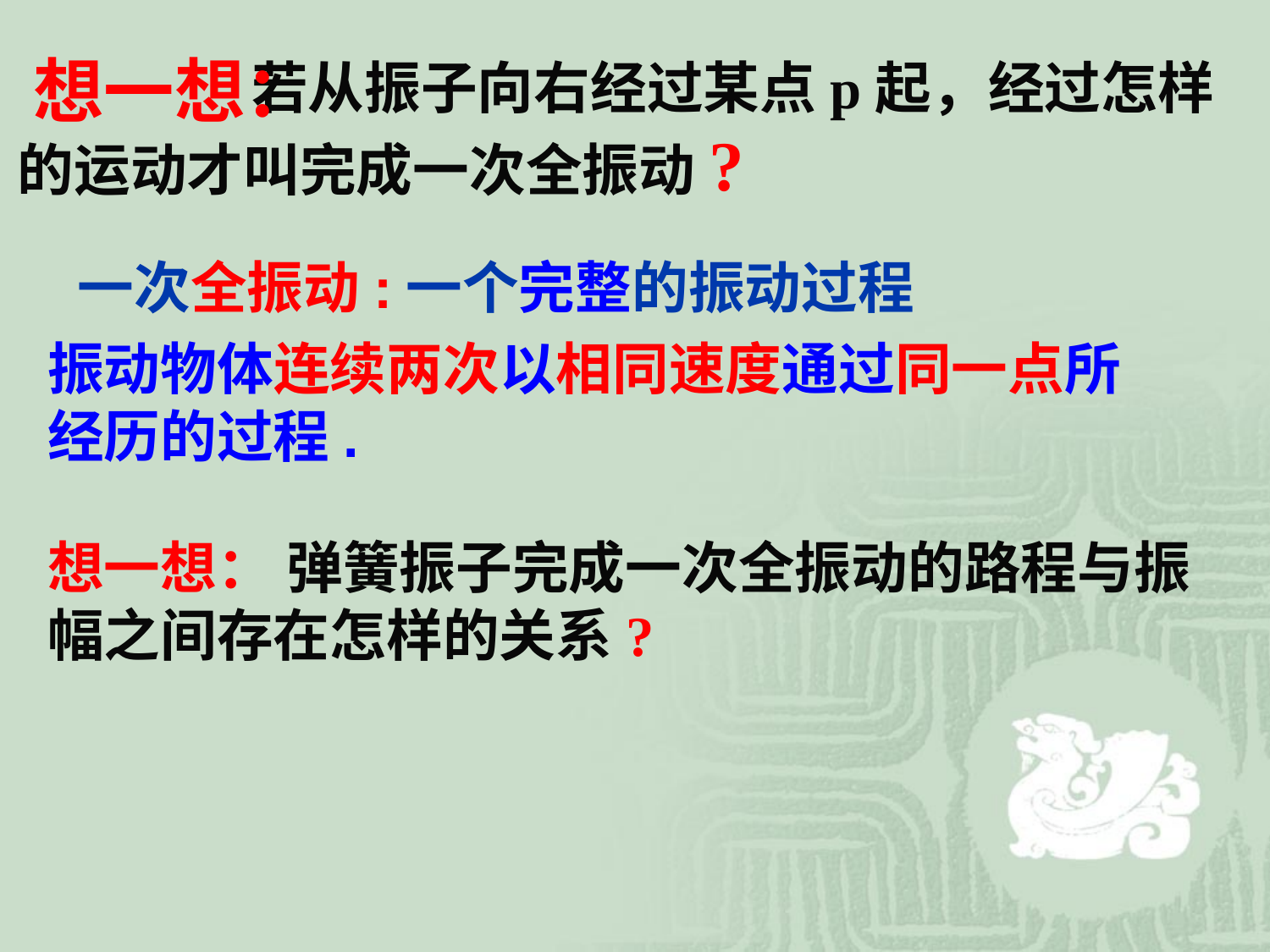

想一想：
　　　     若从振子向右经过某点p起，经过怎样的运动才叫完成一次全振动?
一次全振动:一个完整的振动过程
振动物体连续两次以相同速度通过同一点所经历的过程.
想一想： 弹簧振子完成一次全振动的路程与振幅之间存在怎样的关系?